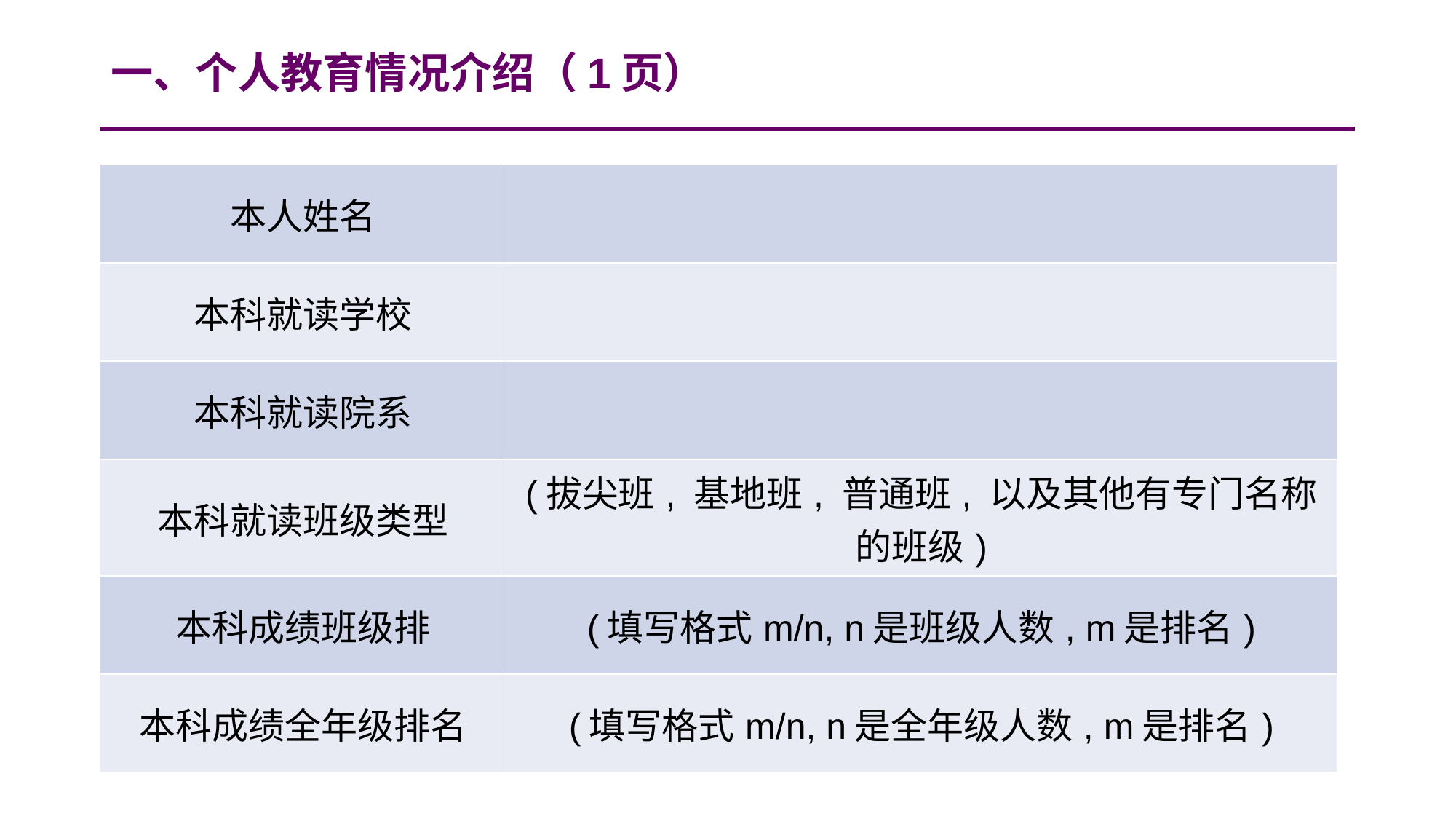

# 一、个人教育情况介绍（1页）
| 本人姓名 |  |
| --- | --- |
| 本科就读学校 |  |
| 本科就读院系 |  |
| 本科就读班级类型 | (拔尖班, 基地班, 普通班, 以及其他有专门名称的班级) |
| 本科成绩班级排 | (填写格式m/n, n是班级人数, m是排名) |
| 本科成绩全年级排名 | (填写格式m/n, n是全年级人数, m是排名) |